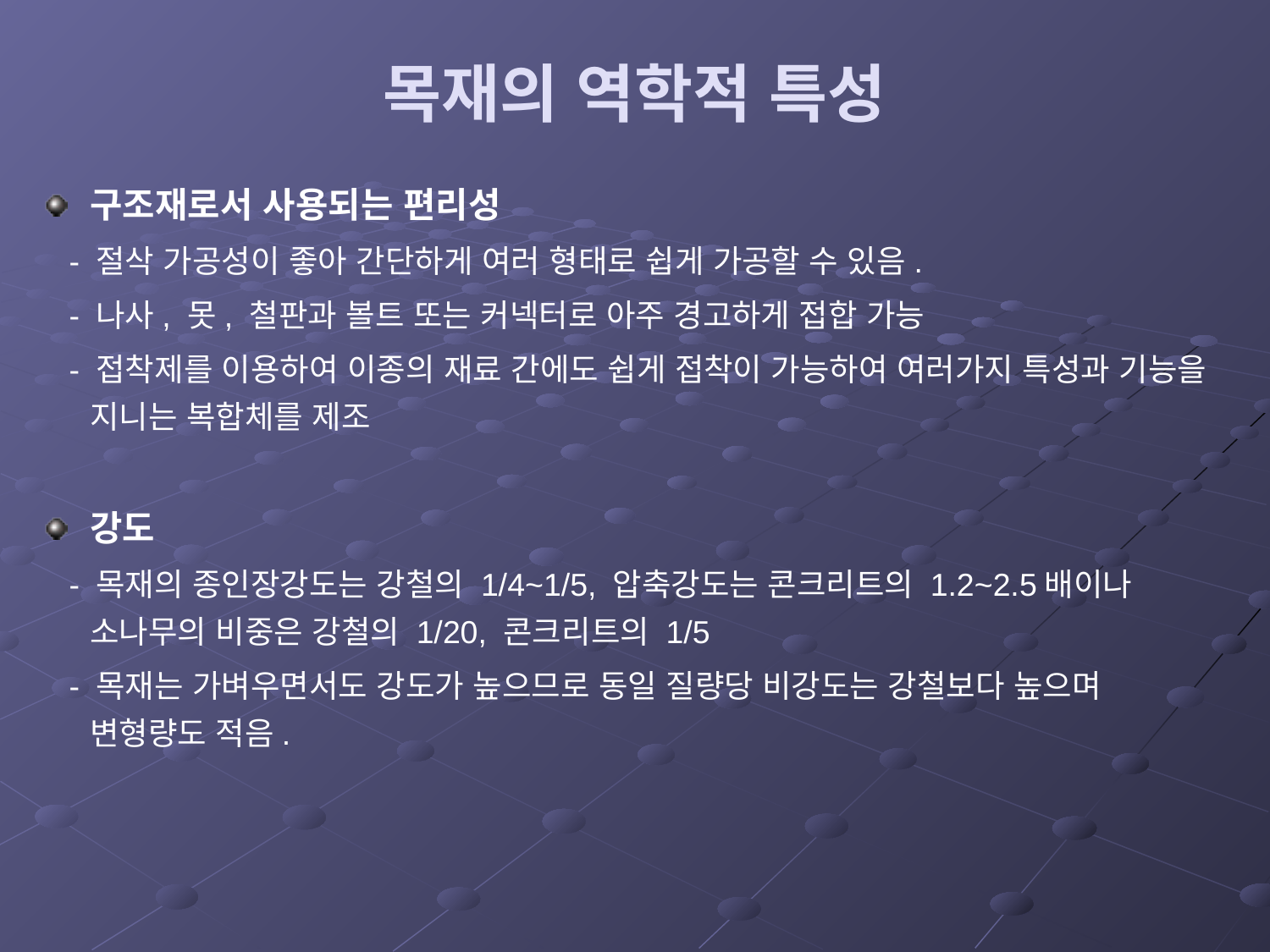

# 목재의 역학적 특성
구조재로서 사용되는 편리성
   - 절삭 가공성이 좋아 간단하게 여러 형태로 쉽게 가공할 수 있음.
   - 나사, 못, 철판과 볼트 또는 커넥터로 아주 경고하게 접합 가능
   - 접착제를 이용하여 이종의 재료 간에도 쉽게 접착이 가능하여 여러가지 특성과 기능을 지니는 복합체를 제조

강도
   - 목재의 종인장강도는 강철의 1/4~1/5, 압축강도는 콘크리트의 1.2~2.5배이나 소나무의 비중은 강철의 1/20, 콘크리트의 1/5
   - 목재는 가벼우면서도 강도가 높으므로 동일 질량당 비강도는 강철보다 높으며 변형량도 적음.